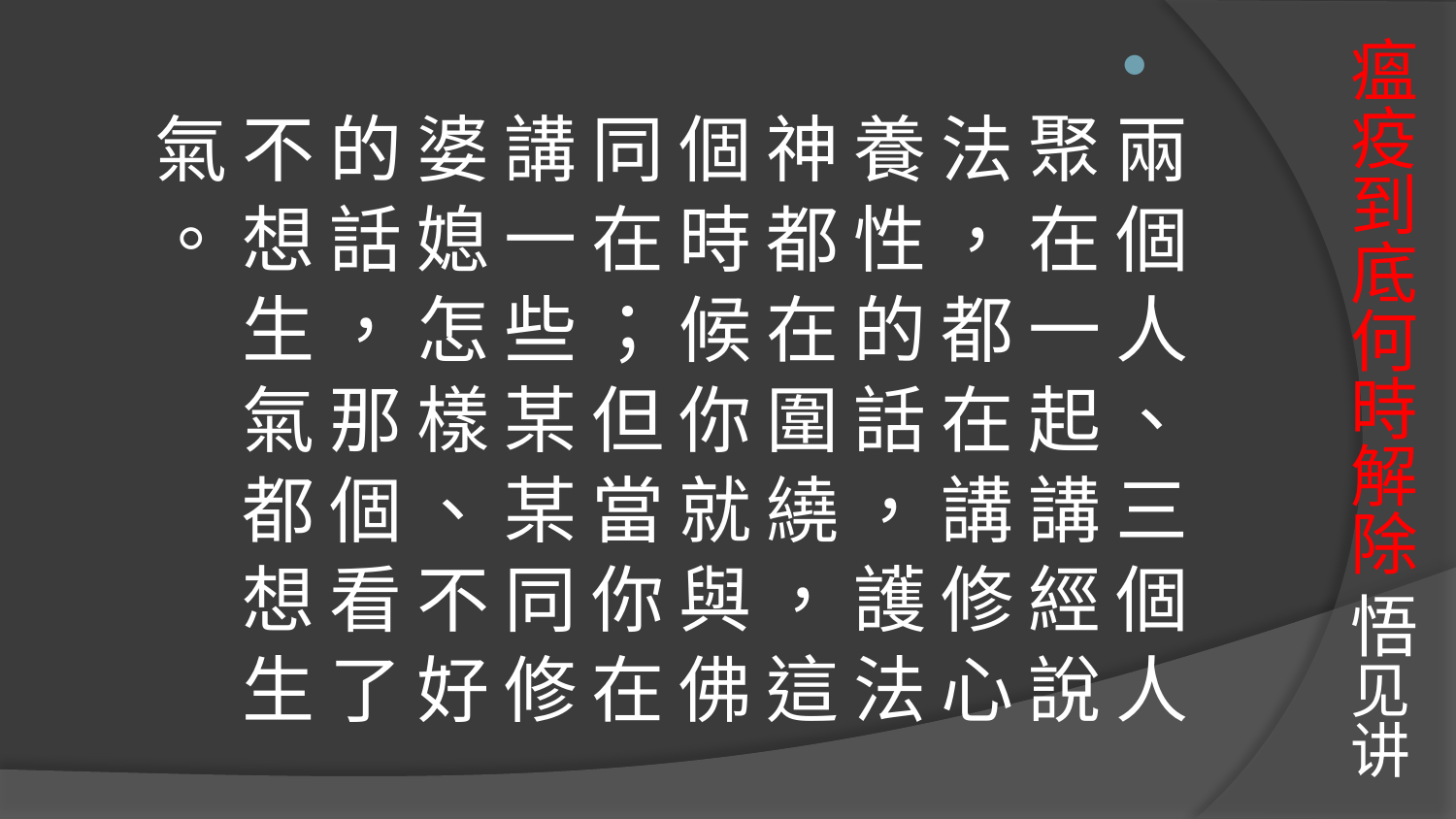

# 瘟疫到底何時解除 悟见讲
兩 個 人 、 三 個 人 聚 在 一 起 講 經 說 法 ， 都 在 講 修 心 養 性 的 話 ， 護 法 神 都 在 圍 繞 ， 這 個 時 候 你 就 與 佛 同 在 ； 但 當 你 在 講 一 些 某 某 同 修 婆 媳 怎 樣 、 不 好 的 話 ， 那 個 看 了 不 想 生 氣 都 想 生 氣 。